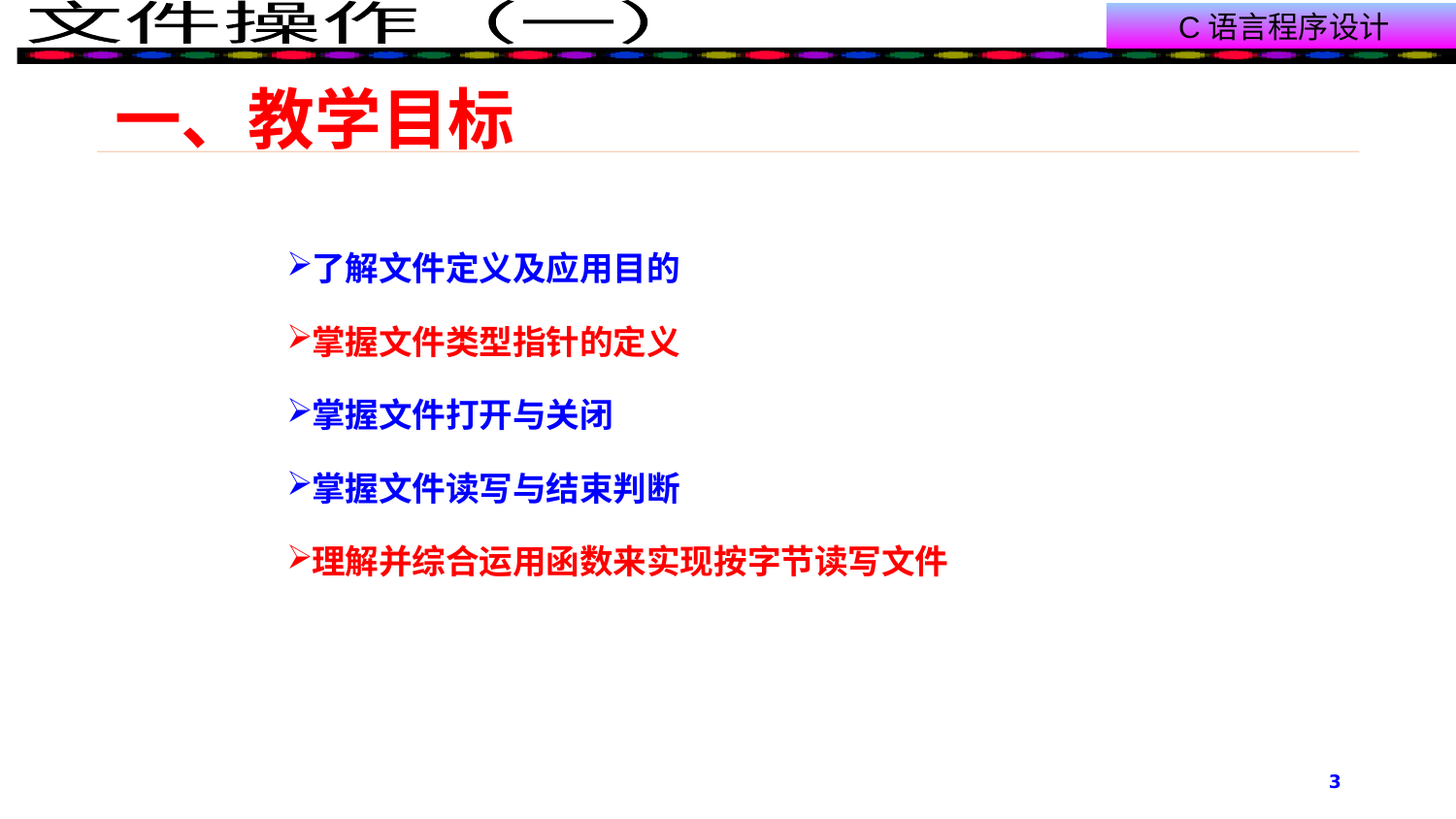

# 一、教学目标
了解文件定义及应用目的
掌握文件类型指针的定义
掌握文件打开与关闭
掌握文件读写与结束判断
理解并综合运用函数来实现按字节读写文件

3